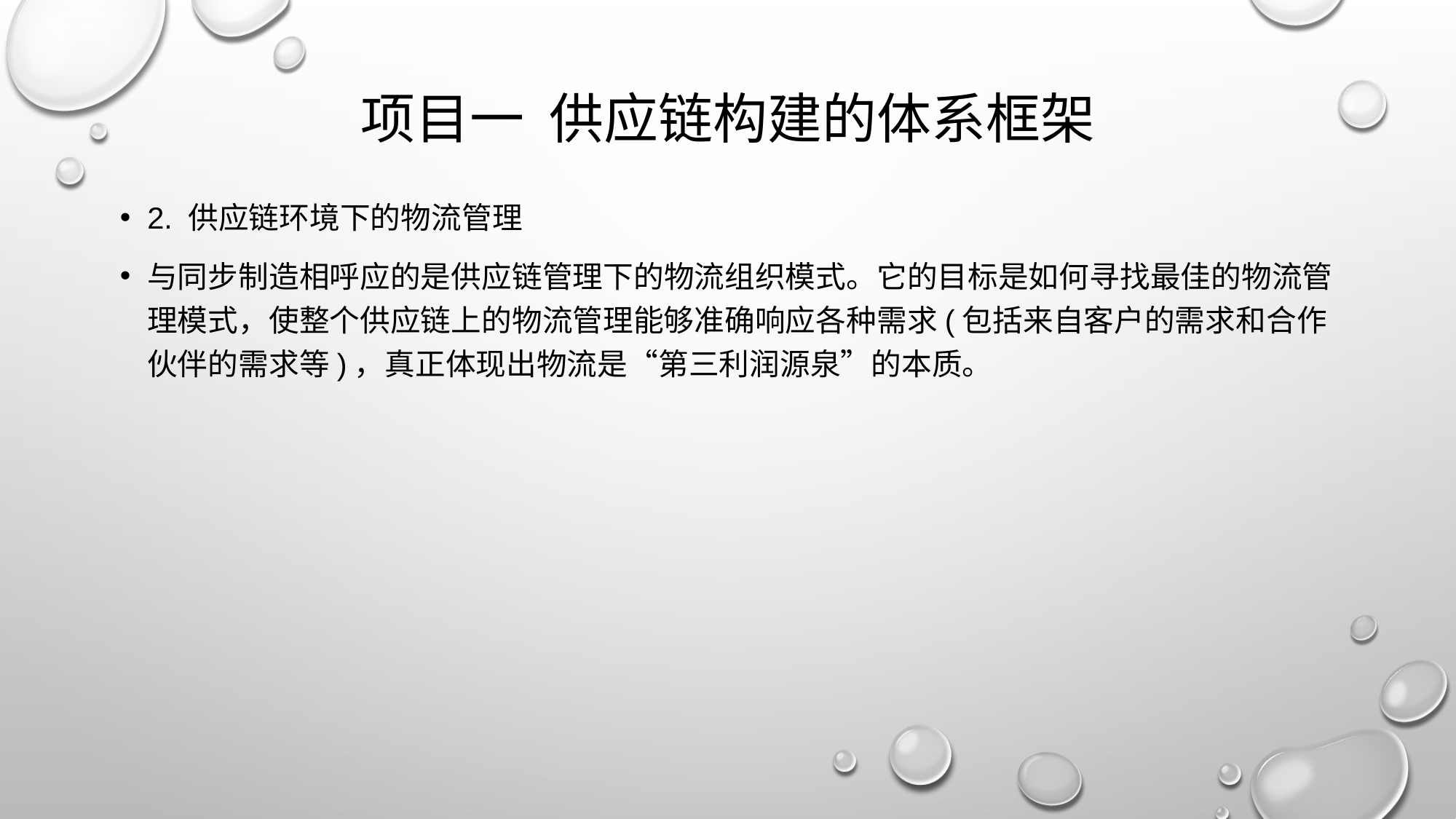

# 项目一  供应链构建的体系框架
2. 供应链环境下的物流管理
与同步制造相呼应的是供应链管理下的物流组织模式。它的目标是如何寻找最佳的物流管理模式，使整个供应链上的物流管理能够准确响应各种需求(包括来自客户的需求和合作伙伴的需求等)，真正体现出物流是“第三利润源泉”的本质。